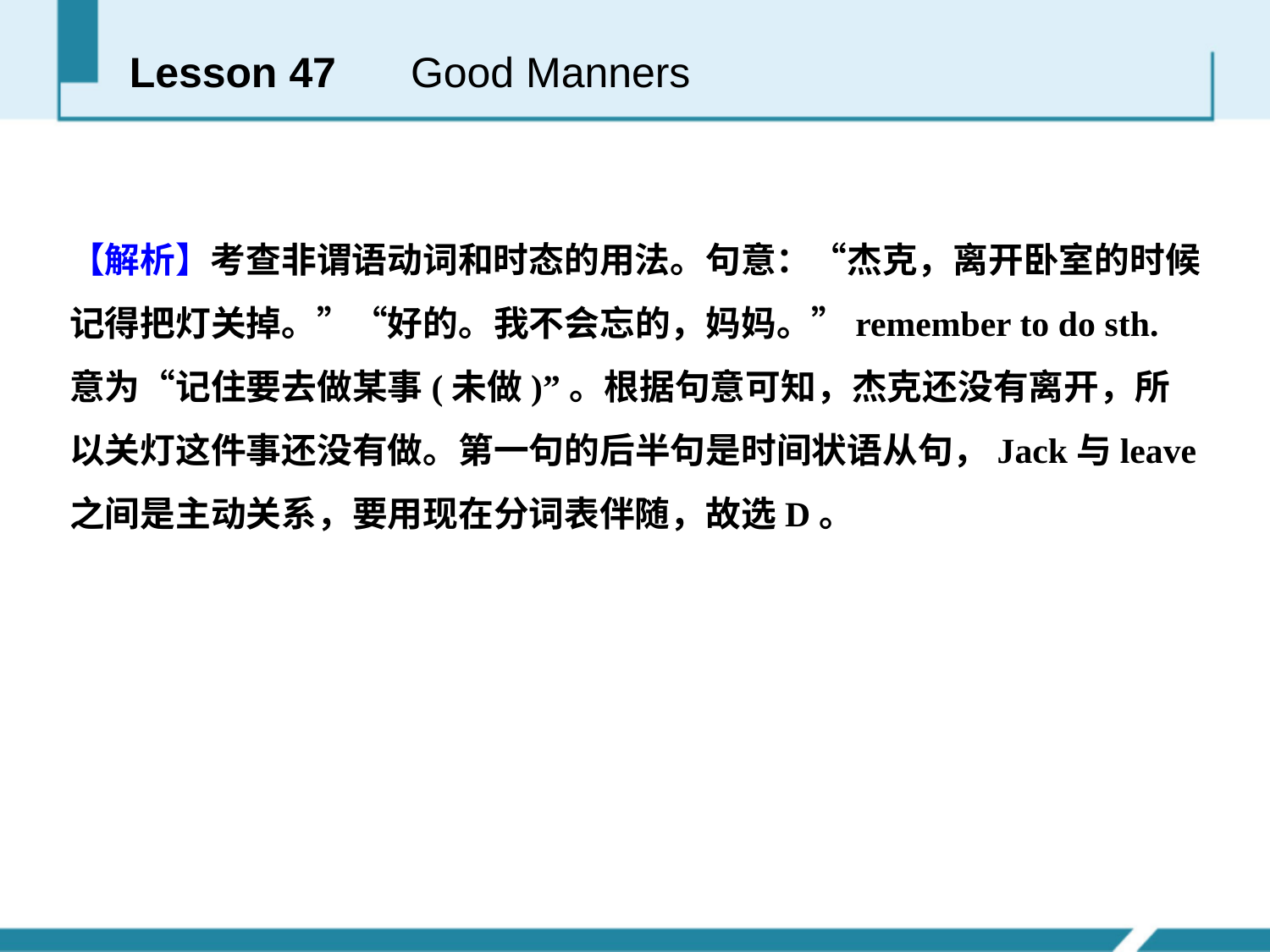

Lesson 47 　Good Manners
【解析】考查非谓语动词和时态的用法。句意：“杰克，离开卧室的时候记得把灯关掉。”“好的。我不会忘的，妈妈。”remember to do sth. 意为“记住要去做某事(未做)”。根据句意可知，杰克还没有离开，所以关灯这件事还没有做。第一句的后半句是时间状语从句，Jack与leave之间是主动关系，要用现在分词表伴随，故选D。